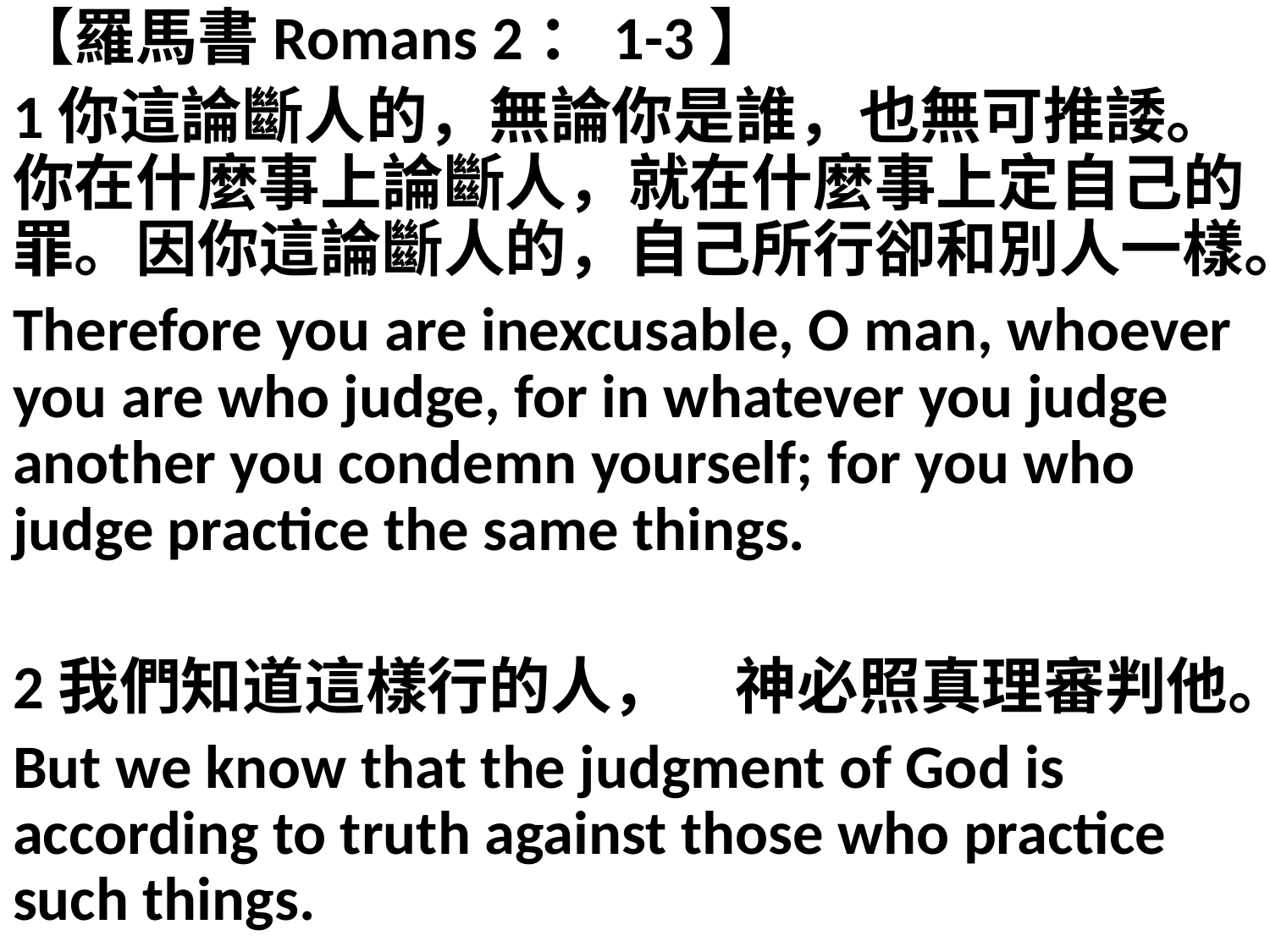

【羅馬書Romans 2：1-3】
1你這論斷人的，無論你是誰，也無可推諉。你在什麼事上論斷人，就在什麼事上定自己的罪。因你這論斷人的，自己所行卻和別人一樣。
Therefore you are inexcusable, O man, whoever you are who judge, for in whatever you judge another you condemn yourself; for you who judge practice the same things.

2我們知道這樣行的人，　神必照真理審判他。
But we know that the judgment of God is according to truth against those who practice such things.